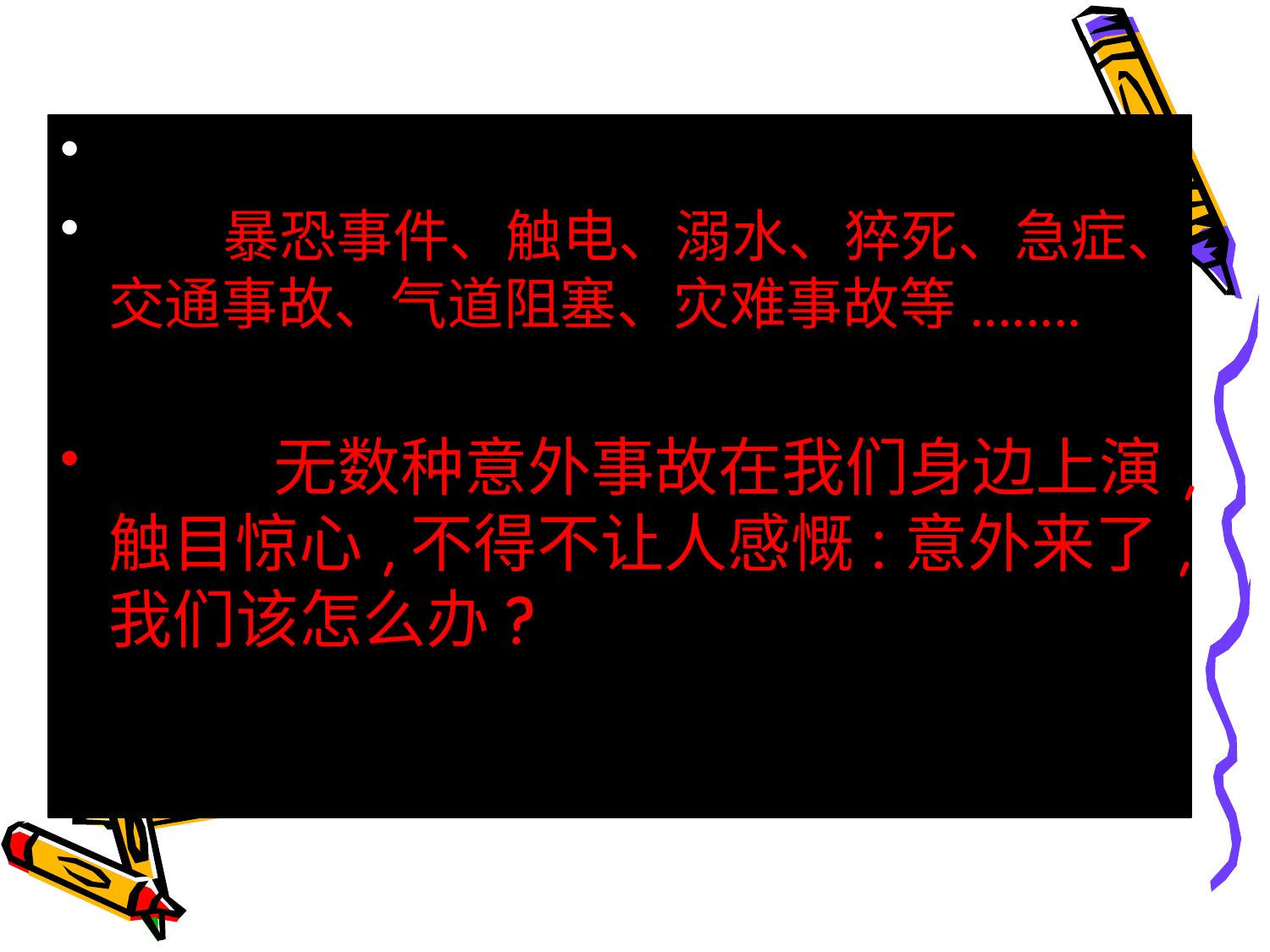

# 暴恐事件、触电、溺水、猝死、急症、交通事故、气道阻塞、灾难事故等........

            无数种意外事故在我们身边上演,触目惊心,不得不让人感慨:意外来了,我们该怎么办?